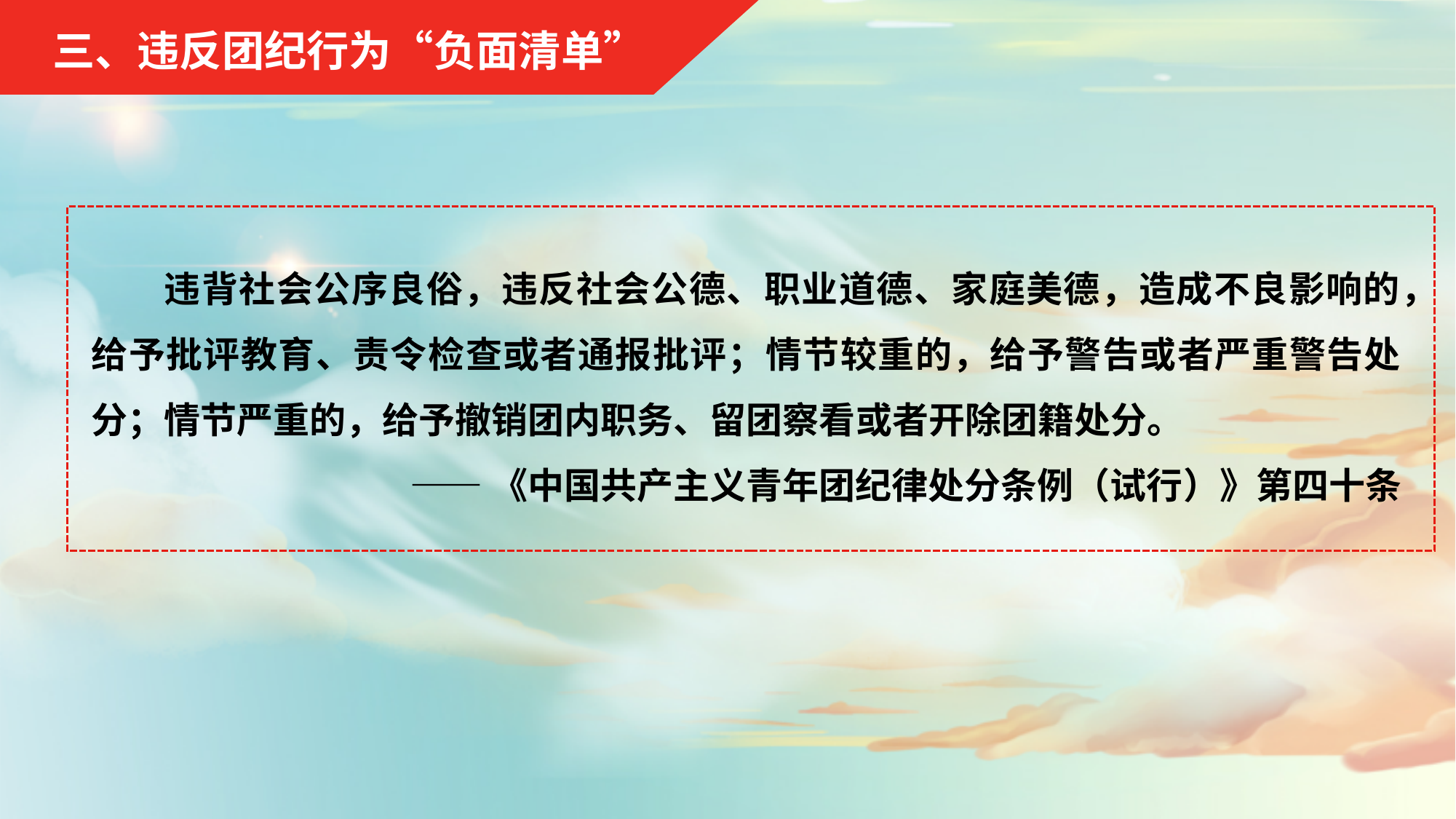

三、违反团纪行为“负面清单”

违背社会公序良俗，违反社会公德、职业道德、家庭美德，造成不良影响的，给予批评教育、责令检查或者通报批评；情节较重的，给予警告或者严重警告处分；情节严重的，给予撤销团内职务、留团察看或者开除团籍处分。
——《中国共产主义青年团纪律处分条例（试行）》第四十条